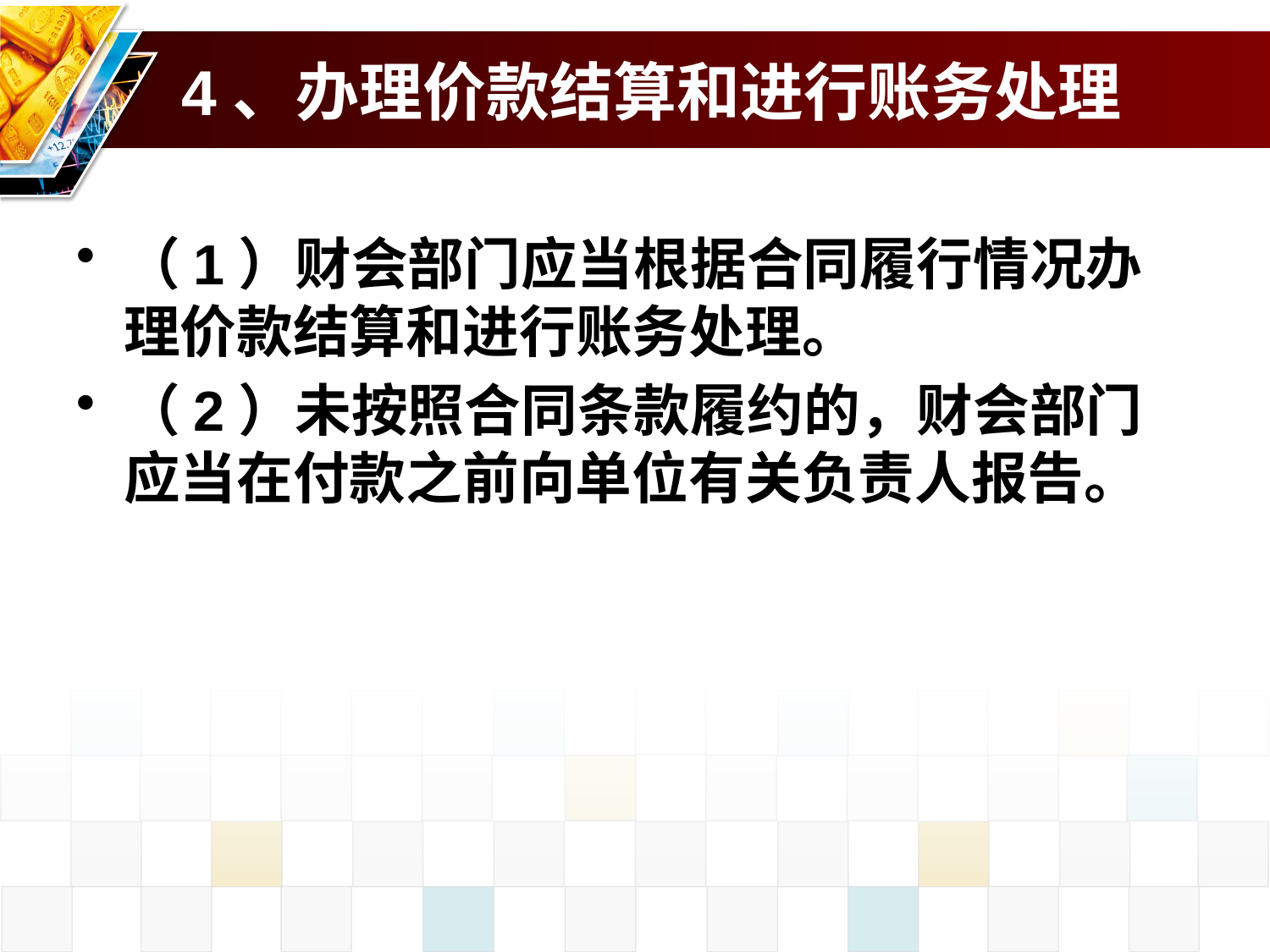

# 4、办理价款结算和进行账务处理
（1）财会部门应当根据合同履行情况办理价款结算和进行账务处理。
（2）未按照合同条款履约的，财会部门应当在付款之前向单位有关负责人报告。